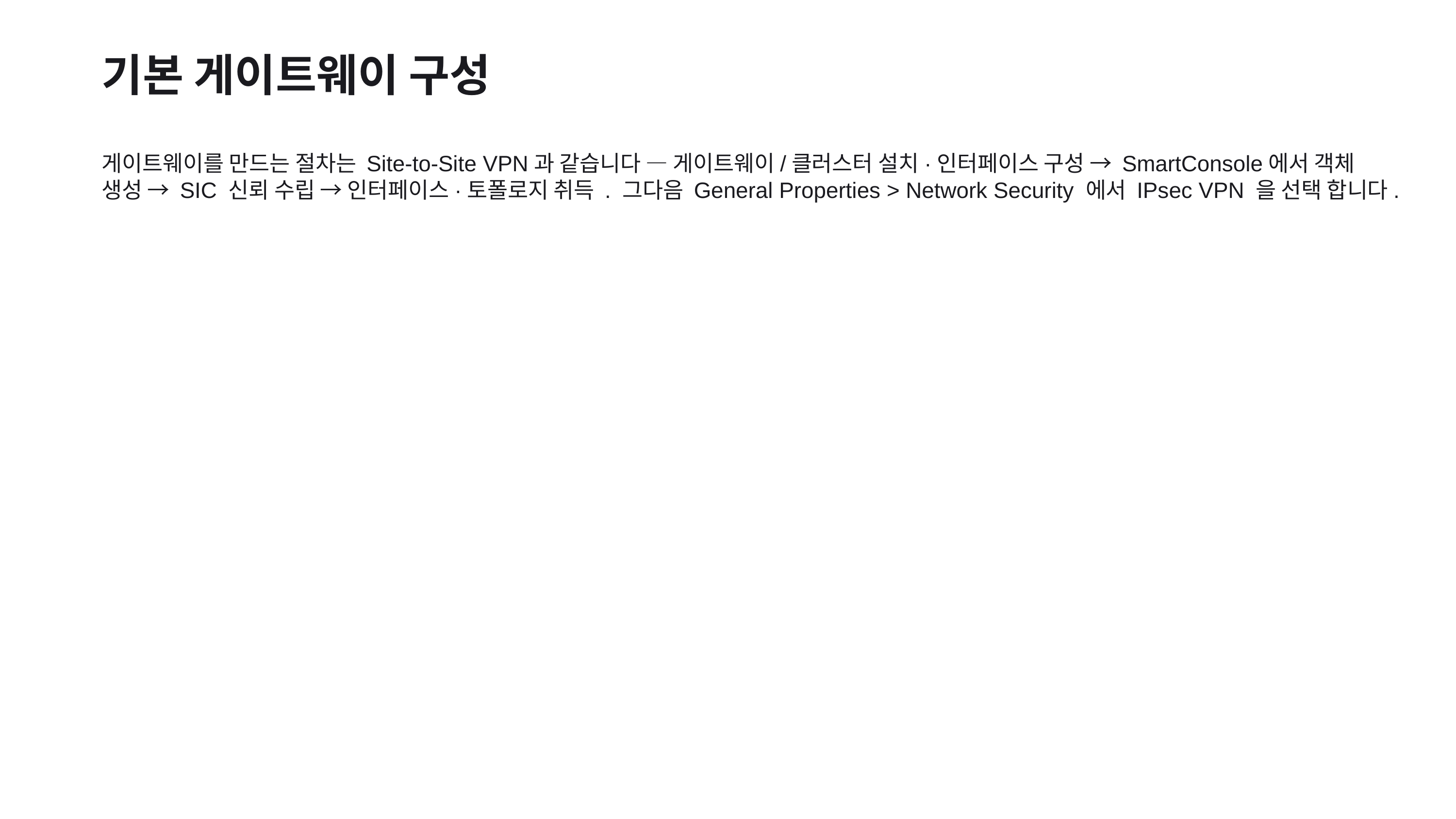

기본 게이트웨이 구성
게이트웨이를 만드는 절차는 Site-to-Site VPN과 같습니다 — 게이트웨이/클러스터 설치·인터페이스 구성 → SmartConsole에서 객체 생성 → SIC 신뢰 수립 → 인터페이스·토폴로지 취득 . 그다음 General Properties > Network Security 에서 IPsec VPN 을 선택 합니다.